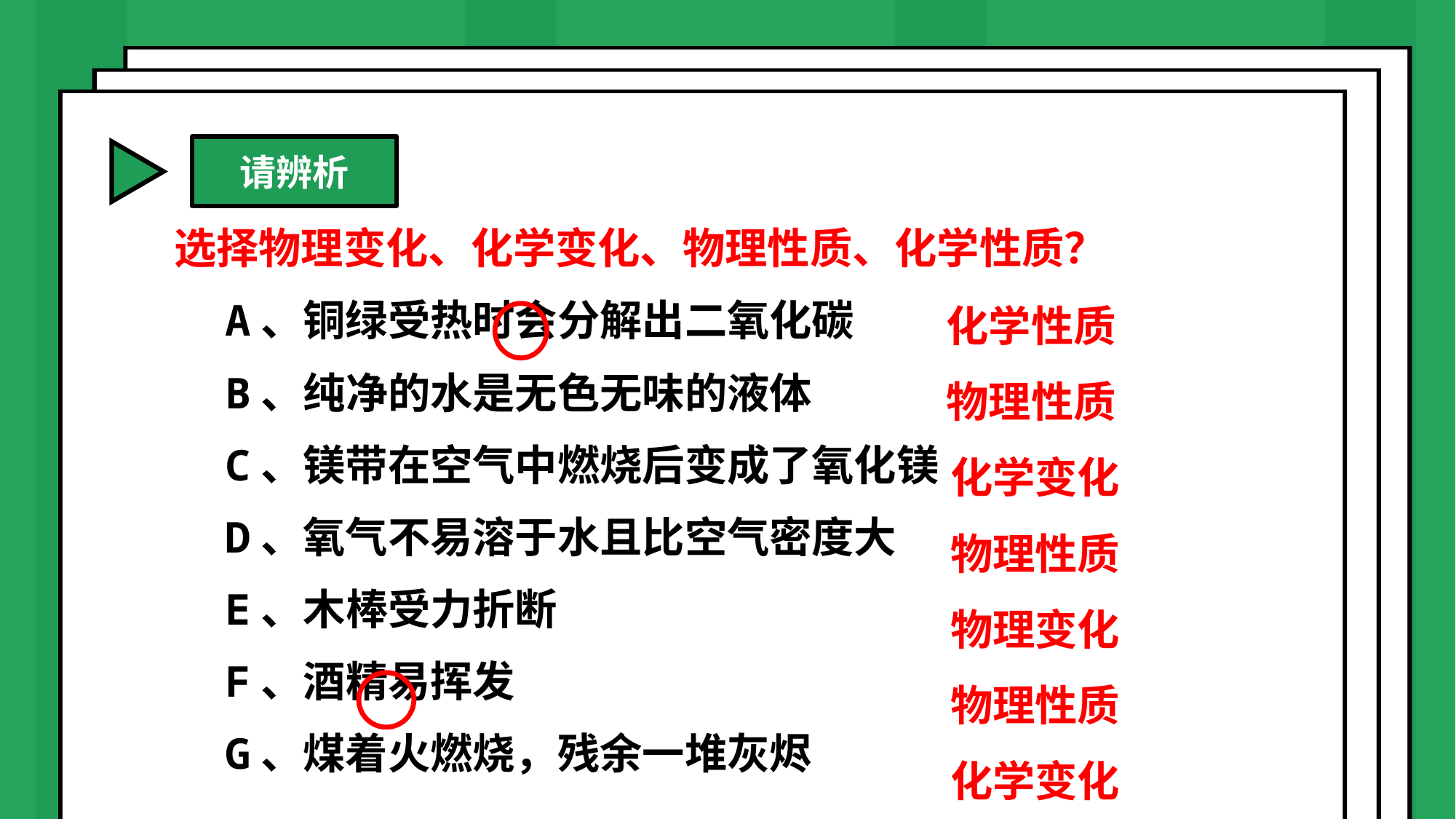

请辨析

选择物理变化、化学变化、物理性质、化学性质？
  A、铜绿受热时会分解出二氧化碳
  B、纯净的水是无色无味的液体
  C、镁带在空气中燃烧后变成了氧化镁
  D、氧气不易溶于水且比空气密度大
  E、木棒受力折断
  F、酒精易挥发
  G、煤着火燃烧，残余一堆灰烬
化学性质

物理性质
化学变化
物理性质
物理变化

物理性质
化学变化